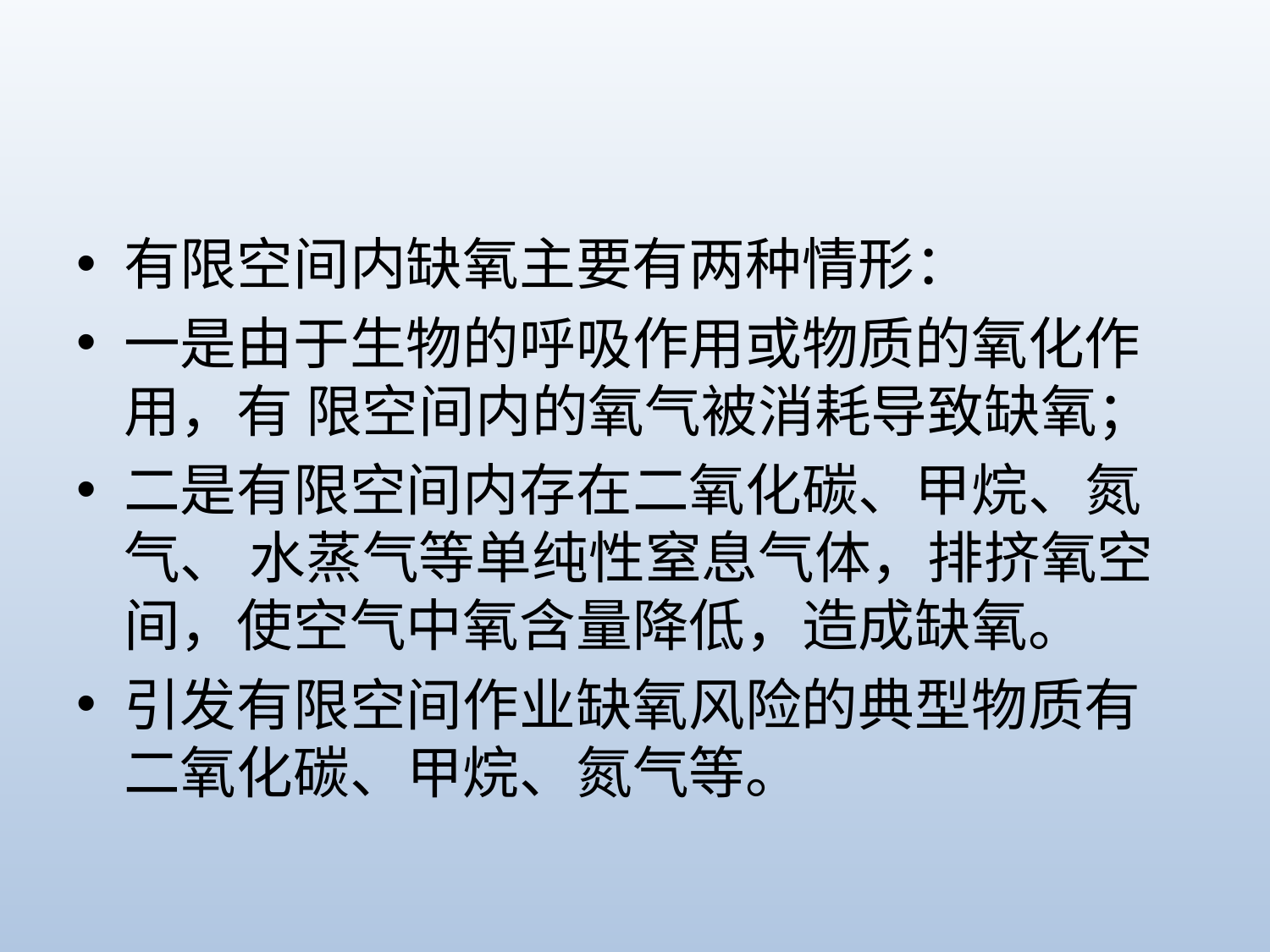

#
有限空间内缺氧主要有两种情形：
一是由于生物的呼吸作用或物质的氧化作用，有 限空间内的氧气被消耗导致缺氧；
二是有限空间内存在二氧化碳、甲烷、氮气、 水蒸气等单纯性窒息气体，排挤氧空间，使空气中氧含量降低，造成缺氧。
引发有限空间作业缺氧风险的典型物质有二氧化碳、甲烷、氮气等。